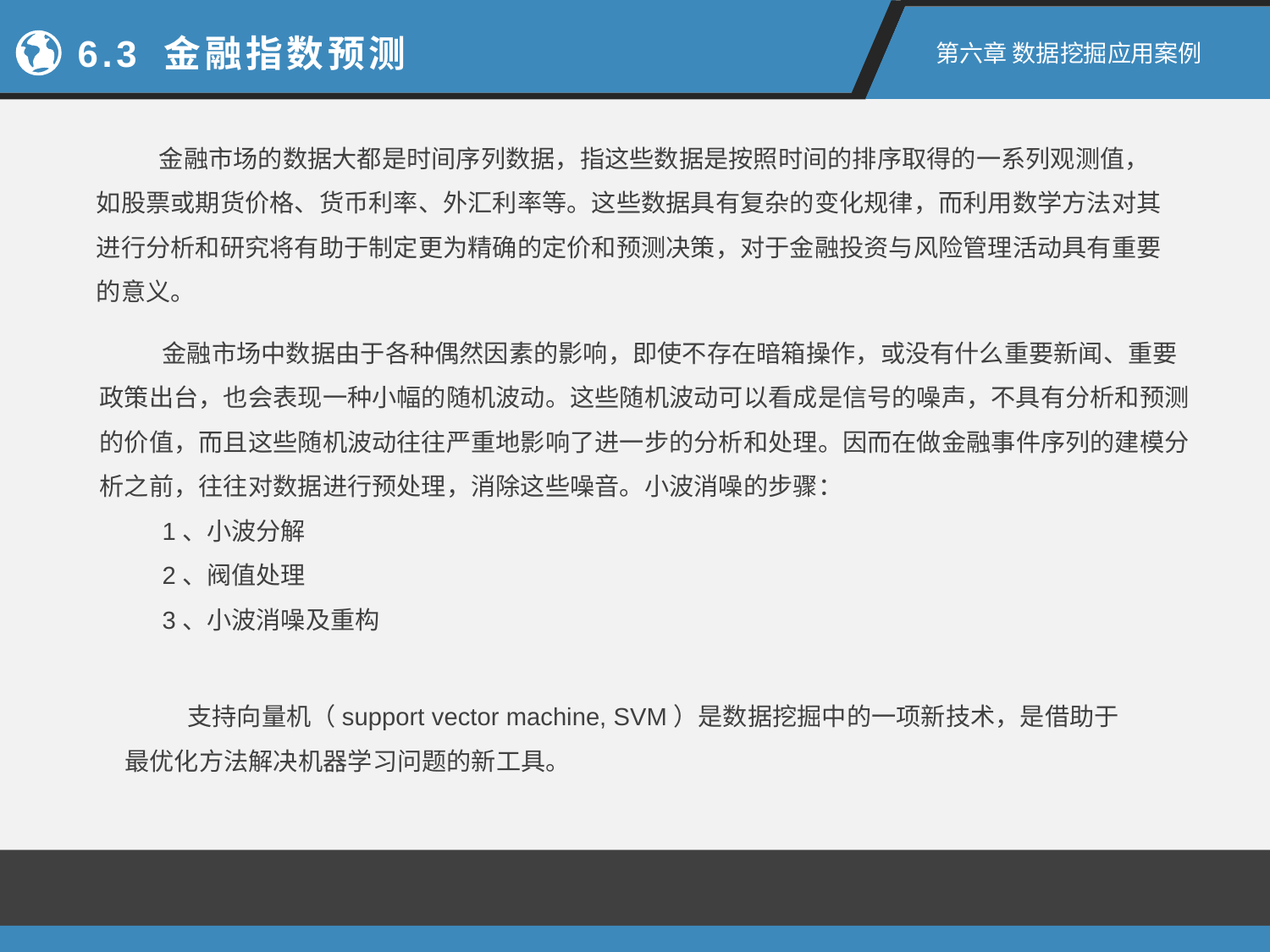

6.3 金融指数预测

第六章 数据挖掘应用案例
金融市场的数据大都是时间序列数据，指这些数据是按照时间的排序取得的一系列观测值，如股票或期货价格、货币利率、外汇利率等。这些数据具有复杂的变化规律，而利用数学方法对其进行分析和研究将有助于制定更为精确的定价和预测决策，对于金融投资与风险管理活动具有重要的意义。
金融市场中数据由于各种偶然因素的影响，即使不存在暗箱操作，或没有什么重要新闻、重要政策出台，也会表现一种小幅的随机波动。这些随机波动可以看成是信号的噪声，不具有分析和预测的价值，而且这些随机波动往往严重地影响了进一步的分析和处理。因而在做金融事件序列的建模分析之前，往往对数据进行预处理，消除这些噪音。小波消噪的步骤：
1、小波分解
2、阀值处理
3、小波消噪及重构

支持向量机（support vector machine, SVM）是数据挖掘中的一项新技术，是借助于最优化方法解决机器学习问题的新工具。